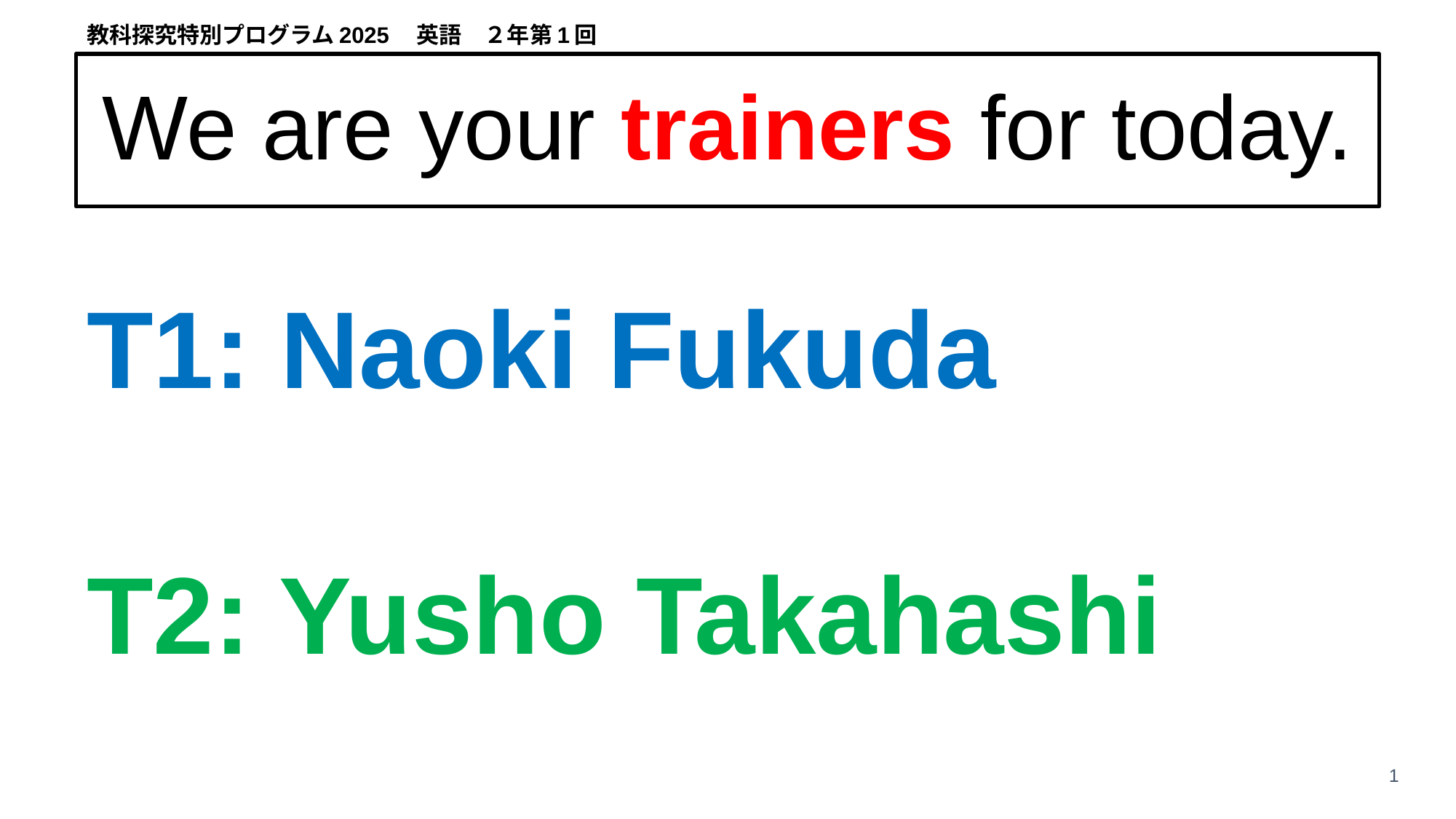

教科探究特別プログラム2025　英語　２年第1回
# We are your trainers for today.
T1: Naoki Fukuda

T2: Yusho Takahashi